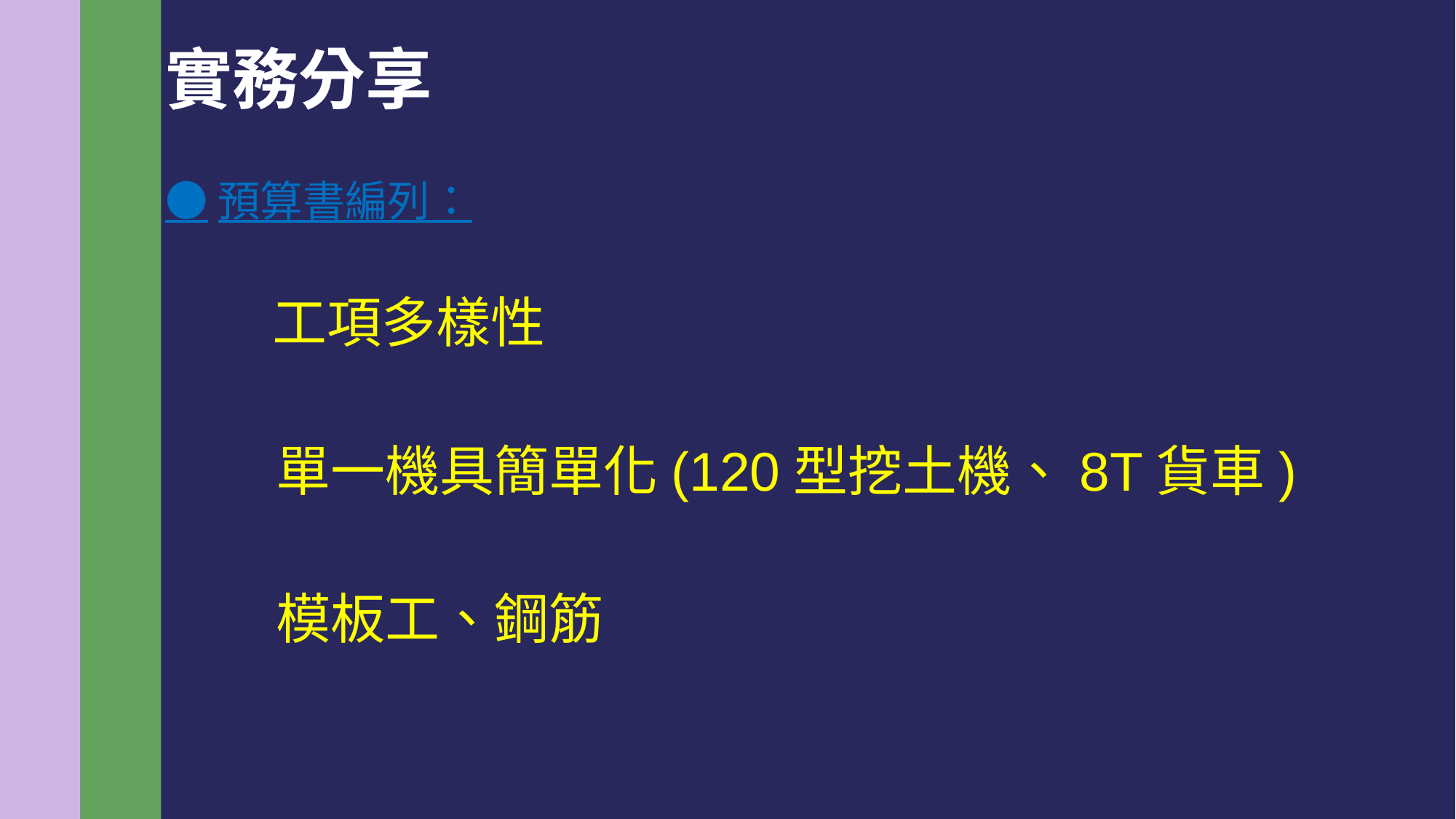

# 實務分享
●預算書編列：

            工項多樣性

        單一機具簡單化(120型挖土機、8T貨車)

        模板工、鋼筋